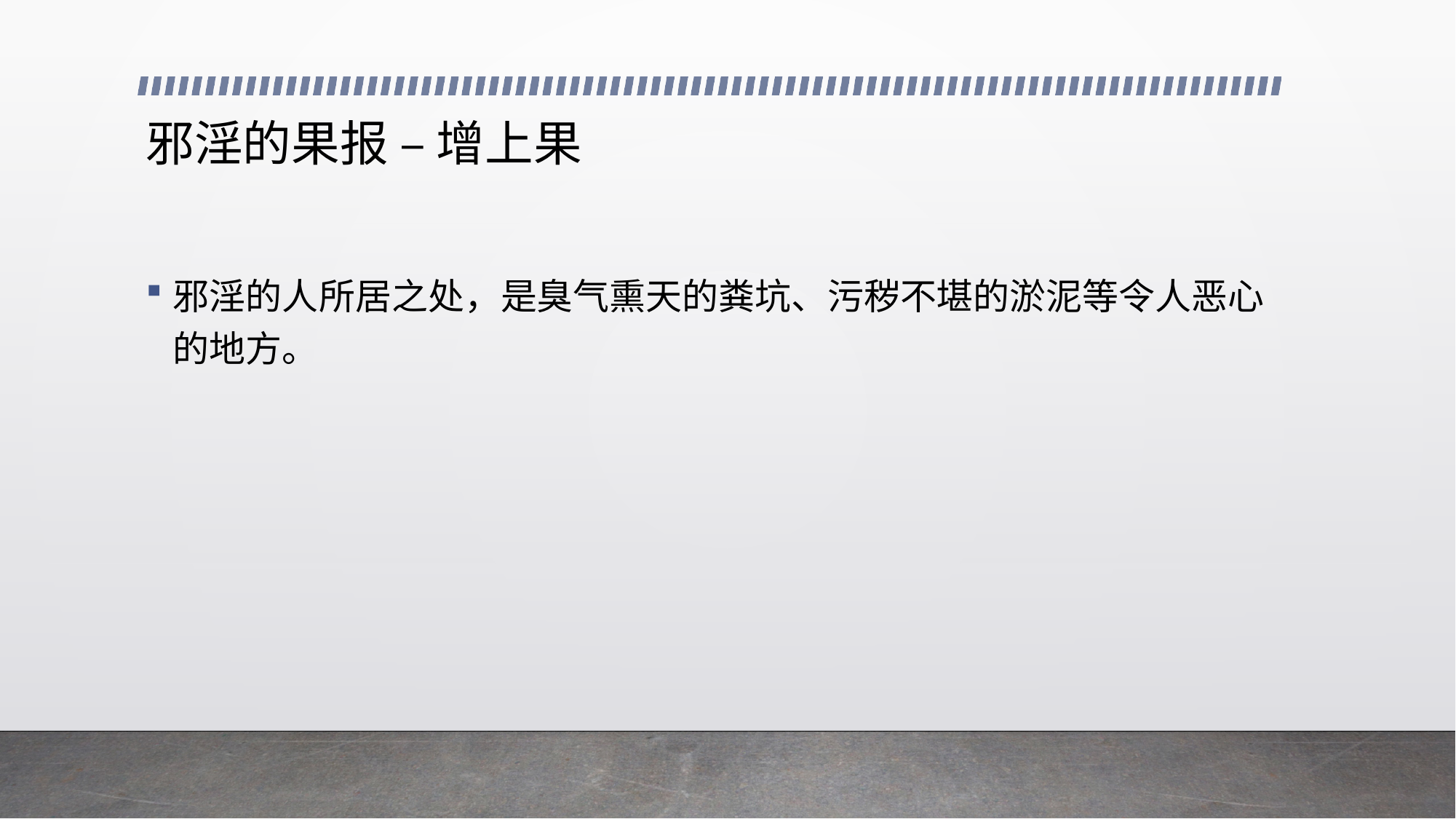

# 邪淫的果报 – 增上果
邪淫的人所居之处，是臭气熏天的粪坑、污秽不堪的淤泥等令人恶心的地方。